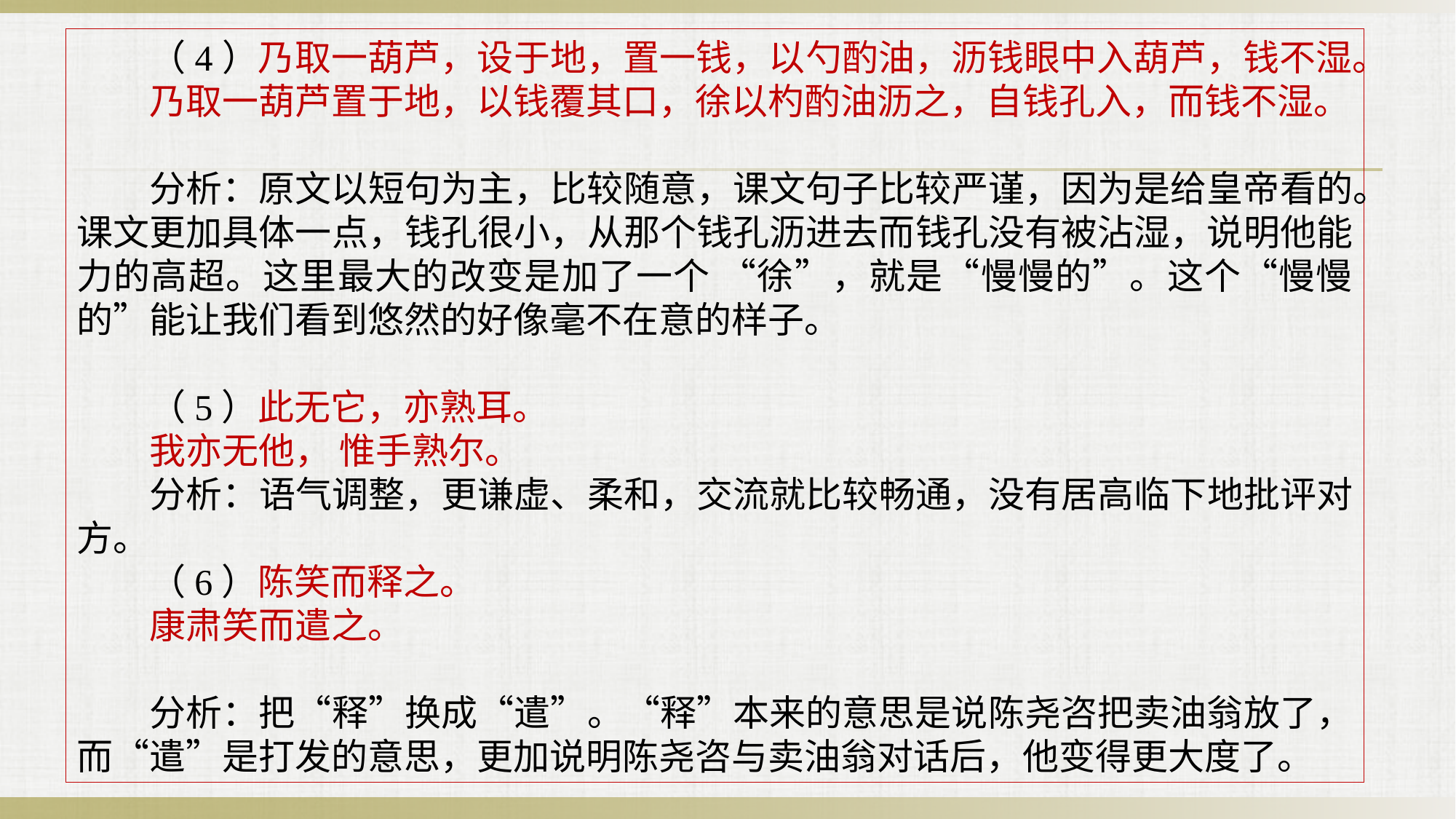

（4）乃取一葫芦，设于地，置一钱，以勺酌油，沥钱眼中入葫芦，钱不湿。
　　乃取一葫芦置于地，以钱覆其口，徐以杓酌油沥之，自钱孔入，而钱不湿。

　　分析：原文以短句为主，比较随意，课文句子比较严谨，因为是给皇帝看的。课文更加具体一点，钱孔很小，从那个钱孔沥进去而钱孔没有被沾湿，说明他能力的高超。这里最大的改变是加了一个 “徐”，就是“慢慢的”。这个“慢慢的”能让我们看到悠然的好像毫不在意的样子。

　　（5）此无它，亦熟耳。
　　我亦无他， 惟手熟尔。
　　分析：语气调整，更谦虚、柔和，交流就比较畅通，没有居高临下地批评对方。
　　（6）陈笑而释之。
　　康肃笑而遣之。

　　分析：把“释”换成“遣”。“释”本来的意思是说陈尧咨把卖油翁放了，而“遣”是打发的意思，更加说明陈尧咨与卖油翁对话后，他变得更大度了。